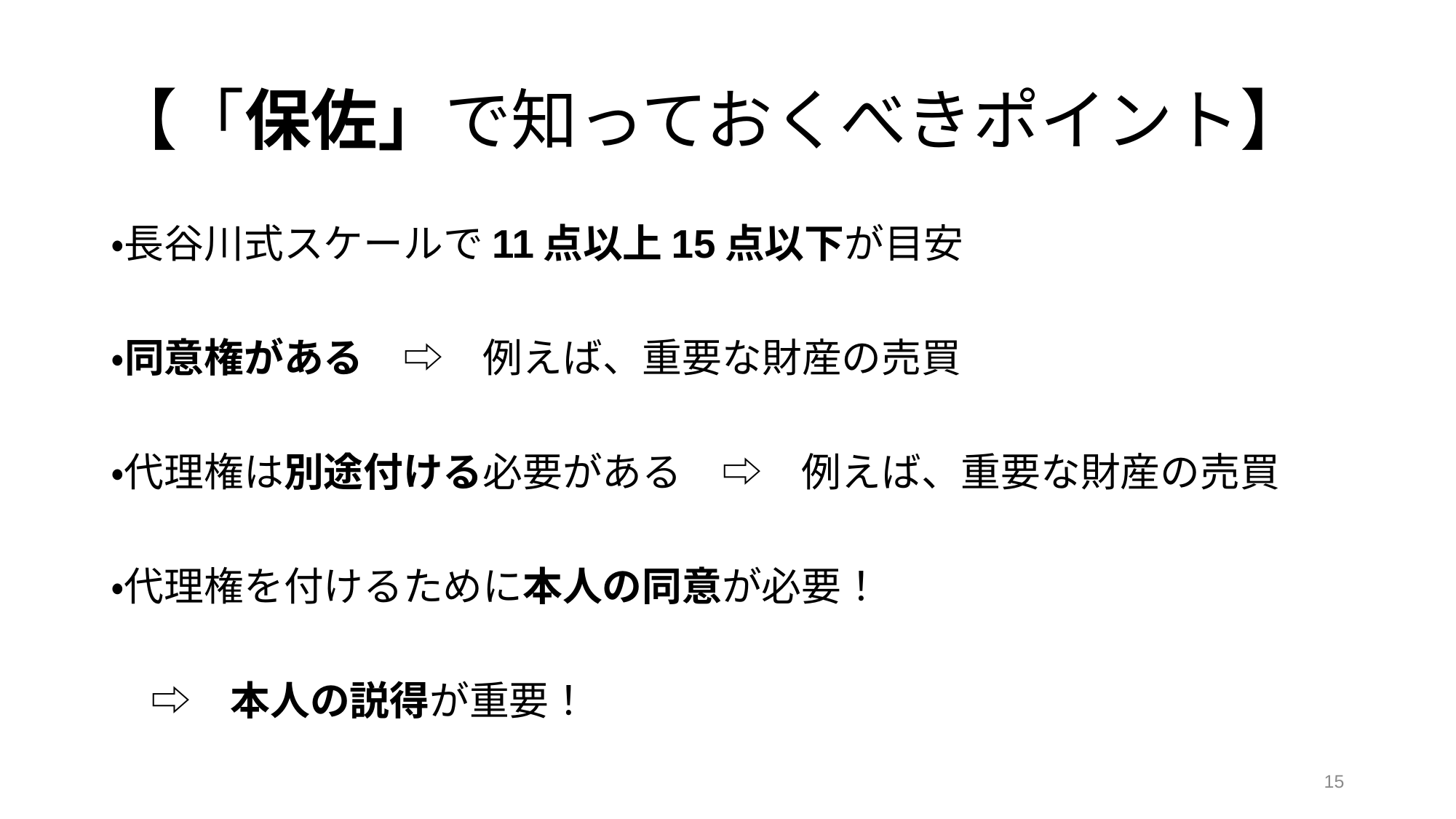

# 【「保佐」で知っておくべきポイント】
・長谷川式スケールで11点以上15点以下が目安

・同意権がある　⇨　例えば、重要な財産の売買

・代理権は別途付ける必要がある　⇨　例えば、重要な財産の売買

・代理権を付けるために本人の同意が必要！

　⇨　本人の説得が重要！

15